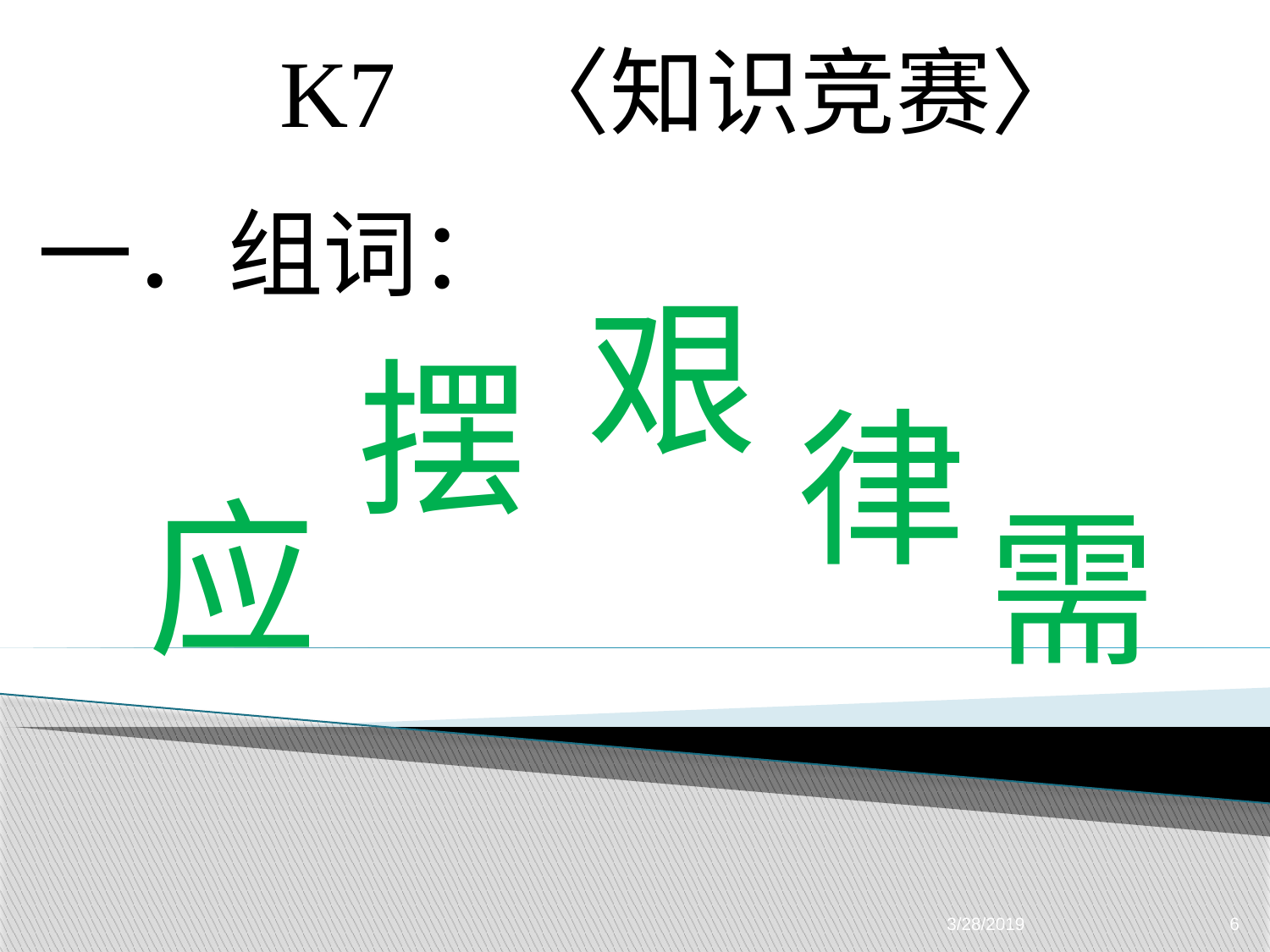

K7    〈知识竞赛〉
一．组词：
艰
摆
律
应
需
3/28/2019
6